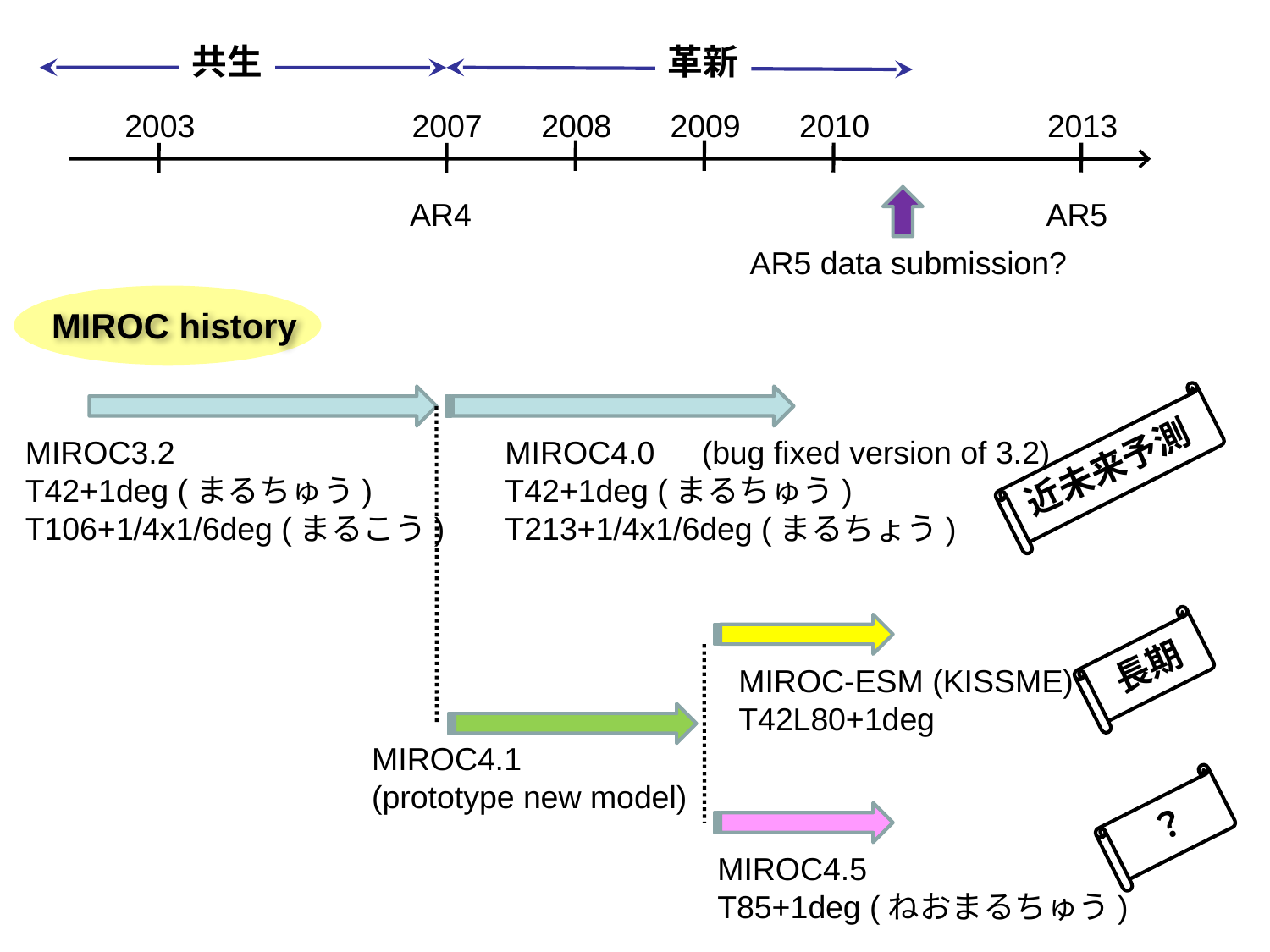

共生
革新
2003
2007
2008
2009
2010
2013

AR4
AR5
AR5 data submission?

MIROC history

MIROC4.0　(bug fixed version of 3.2)
T42+1deg (まるちゅう)
T213+1/4x1/6deg (まるちょう)
MIROC3.2
T42+1deg (まるちゅう)
T106+1/4x1/6deg (まるこう)

近未来予測

長期
MIROC-ESM (KISSME)
T42L80+1deg

MIROC4.1
(prototype new model)

？

MIROC4.5
T85+1deg (ねおまるちゅう)